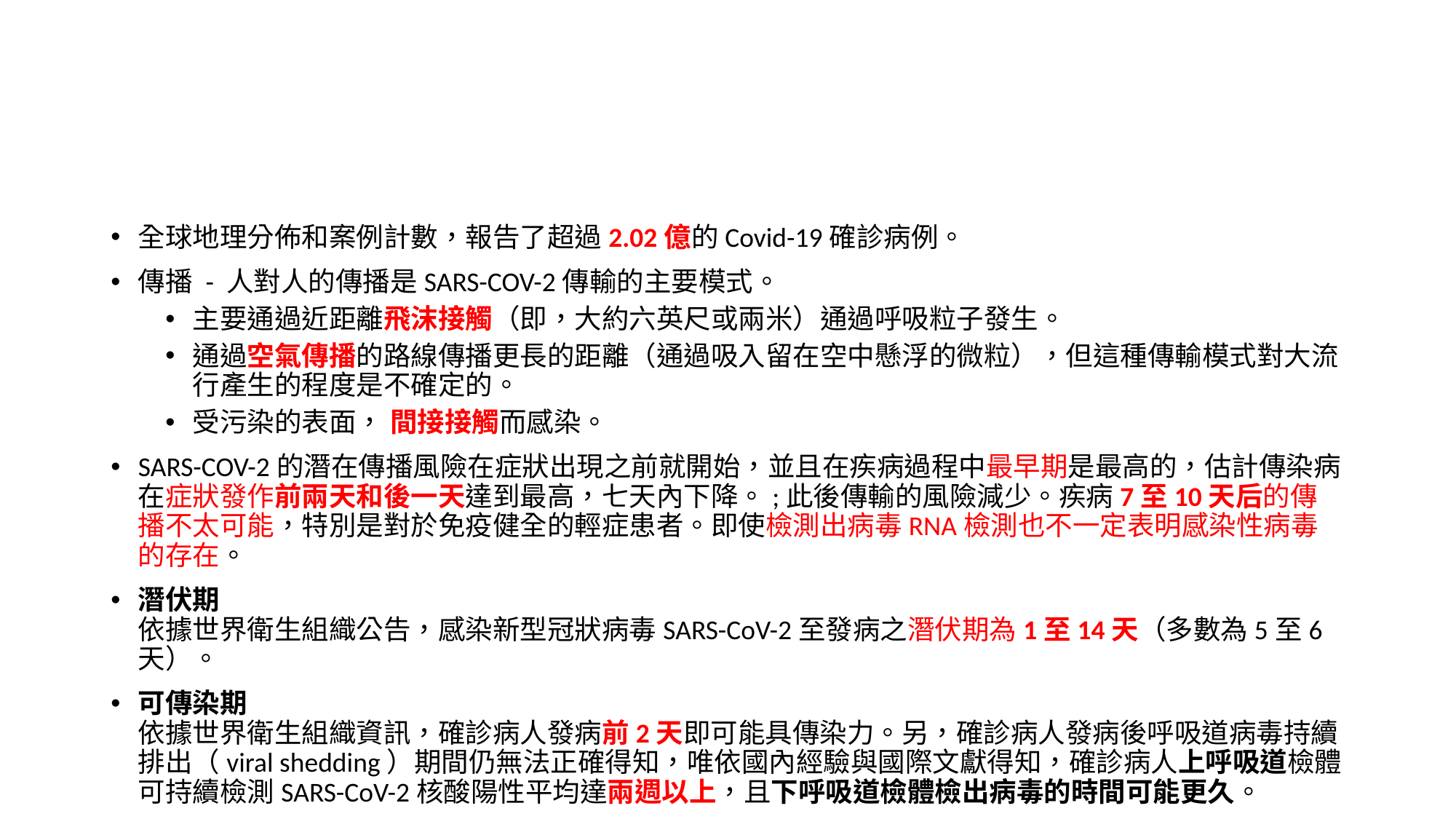

#
全球地理分佈和案例計數，報告了超過2.02億的Covid-19確診病例。
傳播 - 人對人的傳播是SARS-COV-2傳輸的主要模式。
主要通過近距離飛沫接觸（即，大約六英尺或兩米）通過呼吸粒子發生。
通過空氣傳播的路線傳播更長的距離（通過吸入留在空中懸浮的微粒），但這種傳輸模式對大流行產生的程度是不確定的。
受污染的表面， 間接接觸而感染。
SARS-COV-2的潛在傳播風險在症狀出現之前就開始，並且在疾病過程中最早期是最高的，估計傳染病在症狀發作前兩天和後一天達到最高，七天內下降。;此後傳輸的風險減少。疾病7至10天后的傳播不太可能，特別是對於免疫健全的輕症患者。即使檢測出病毒RNA檢測也不一定表明感染性病毒的存在。
潛伏期
依據世界衛生組織公告，感染新型冠狀病毒SARS-CoV-2至發病之潛伏期為1至14天（多數為5至6天）。
可傳染期
依據世界衛生組織資訊，確診病人發病前2天即可能具傳染力。另，確診病人發病後呼吸道病毒持續排出（viral shedding）期間仍無法正確得知，唯依國內經驗與國際文獻得知，確診病人上呼吸道檢體可持續檢測SARS-CoV-2核酸陽性平均達兩週以上，且下呼吸道檢體檢出病毒的時間可能更久。